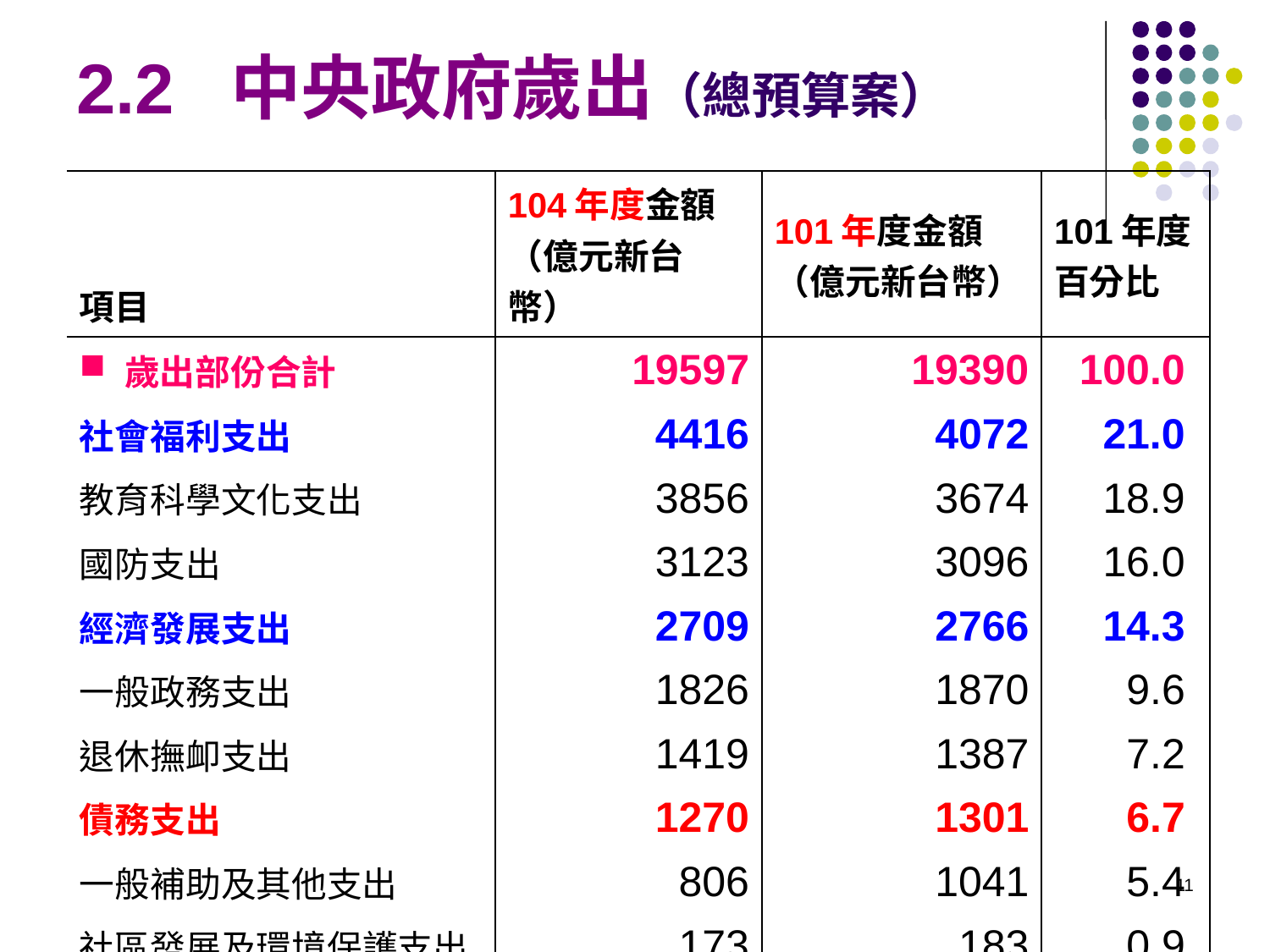

# 2.2  中央政府歲出（總預算案）
| 項目 | 104年度金額 （億元新台幣） | 101年度金額 （億元新台幣） | 101年度 百分比 |
| --- | --- | --- | --- |
| 歲出部份合計 | 19597 | 19390 | 100.0 |
| 社會福利支出 | 4416 | 4072 | 21.0 |
| 教育科學文化支出 | 3856 | 3674 | 18.9 |
| 國防支出 | 3123 | 3096 | 16.0 |
| 經濟發展支出 | 2709 | 2766 | 14.3 |
| 一般政務支出 | 1826 | 1870 | 9.6 |
| 退休撫卹支出 | 1419 | 1387 | 7.2 |
| 債務支出 | 1270 | 1301 | 6.7 |
| 一般補助及其他支出 | 806 | 1041 | 5.4 |
| 社區發展及環境保護支出 | 173 | 183 | 0.9 |
11